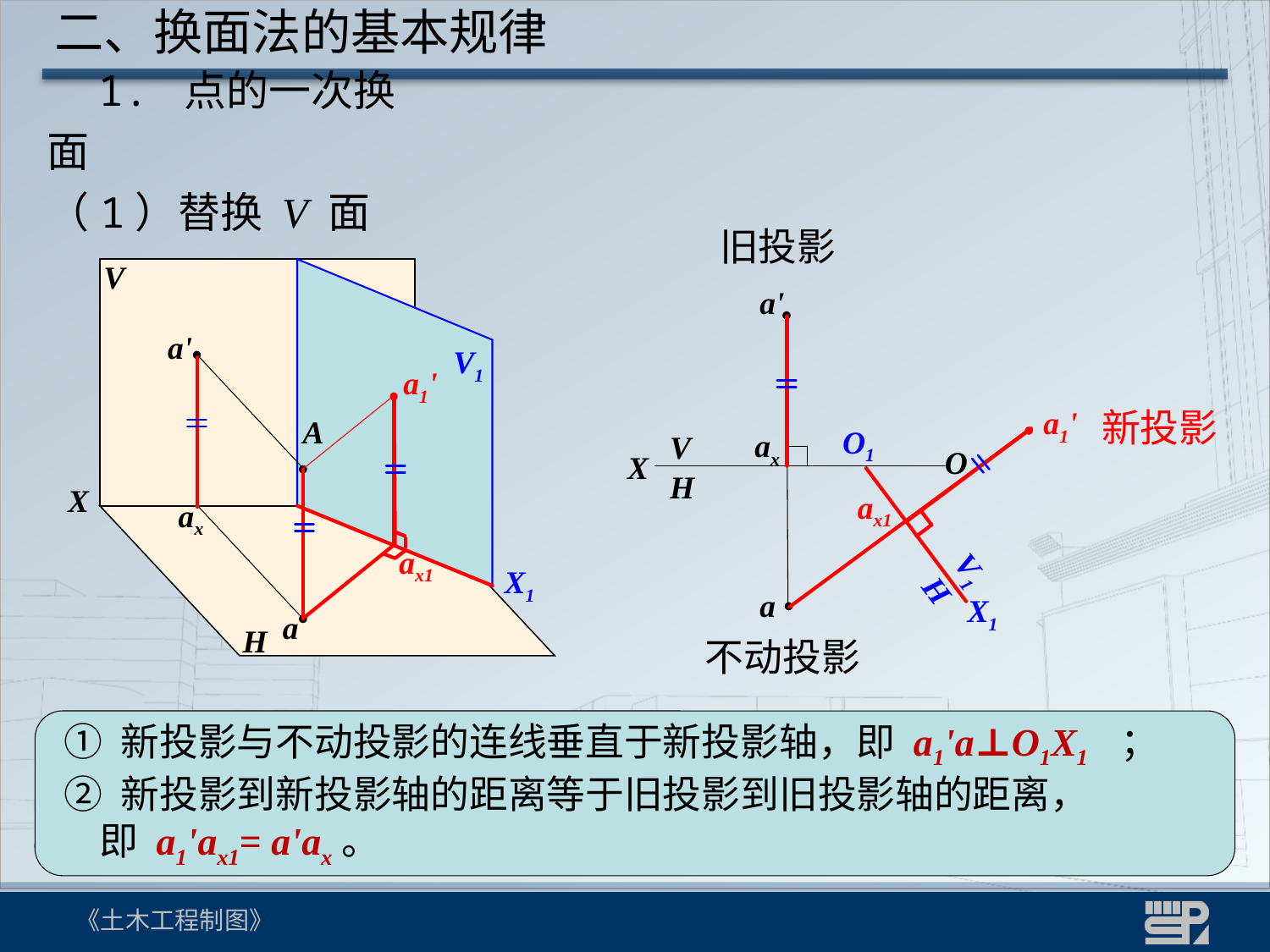

二、换面法的基本规律
  1. 点的一次换面
（1）替换 V 面
旧投影
新投影
不动投影
V
X
H

V1
a'

ax
V
H
O
X
a

a'

A

ax
a

a1'
ax1

a1'

O1
V1
H
X1
ax1
X1
 ① 新投影与不动投影的连线垂直于新投影轴，即 a1'a⊥O1X1 ；
 ② 新投影到新投影轴的距离等于旧投影到旧投影轴的距离，
    即 a1'ax1= a'ax。